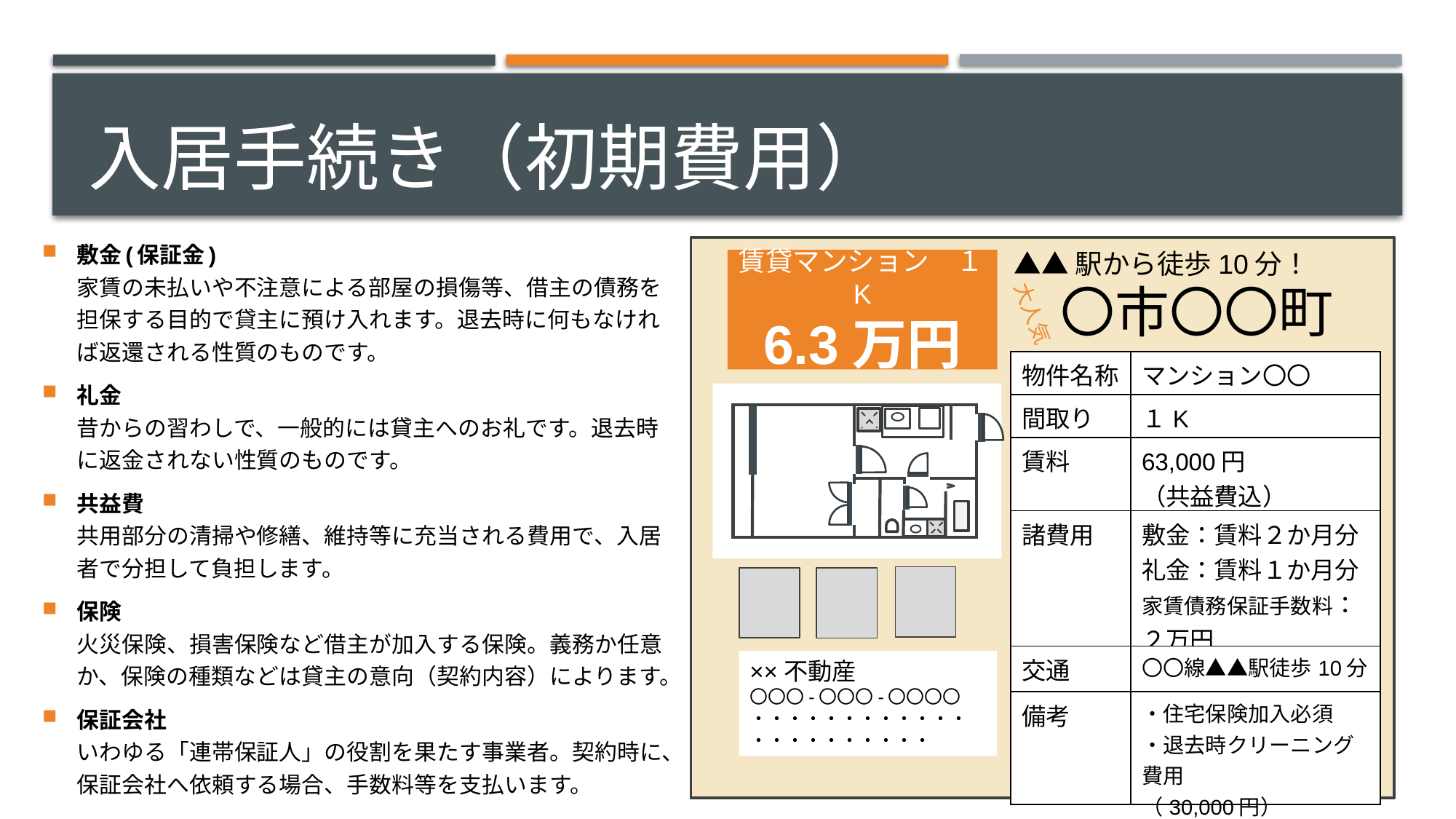

# 入居手続き（初期費用）
敷金(保証金)
家賃の未払いや不注意による部屋の損傷等、借主の債務を担保する目的で貸主に預け入れます。退去時に何もなければ返還される性質のものです。
礼金
昔からの習わしで、一般的には貸主へのお礼です。退去時に返金されない性質のものです。
共益費
共用部分の清掃や修繕、維持等に充当される費用で、入居者で分担して負担します。
保険
火災保険、損害保険など借主が加入する保険。義務か任意か、保険の種類などは貸主の意向（契約内容）によります。
保証会社
いわゆる「連帯保証人」の役割を果たす事業者。契約時に、保証会社へ依頼する場合、手数料等を支払います。
A
▲▲駅から徒歩10分！
賃貸マンション　１K
6.3万円
〇市〇〇町
大人気
| 物件名称 | マンション〇〇 |
| --- | --- |
| 間取り | １K |
| 賃料 | 63,000円 （共益費込） |
| 諸費用 | 敷金：賃料２か月分 礼金：賃料１か月分家賃債務保証手数料：２万円 |
| 交通 | 〇〇線▲▲駅徒歩10分 |
| 備考 | ・住宅保険加入必須 ・退去時クリーニング費用 （30,000円） |

××不動産
〇〇〇-〇〇〇-〇〇〇〇
・・・・・・・・・・・・・・・・・・・・・・